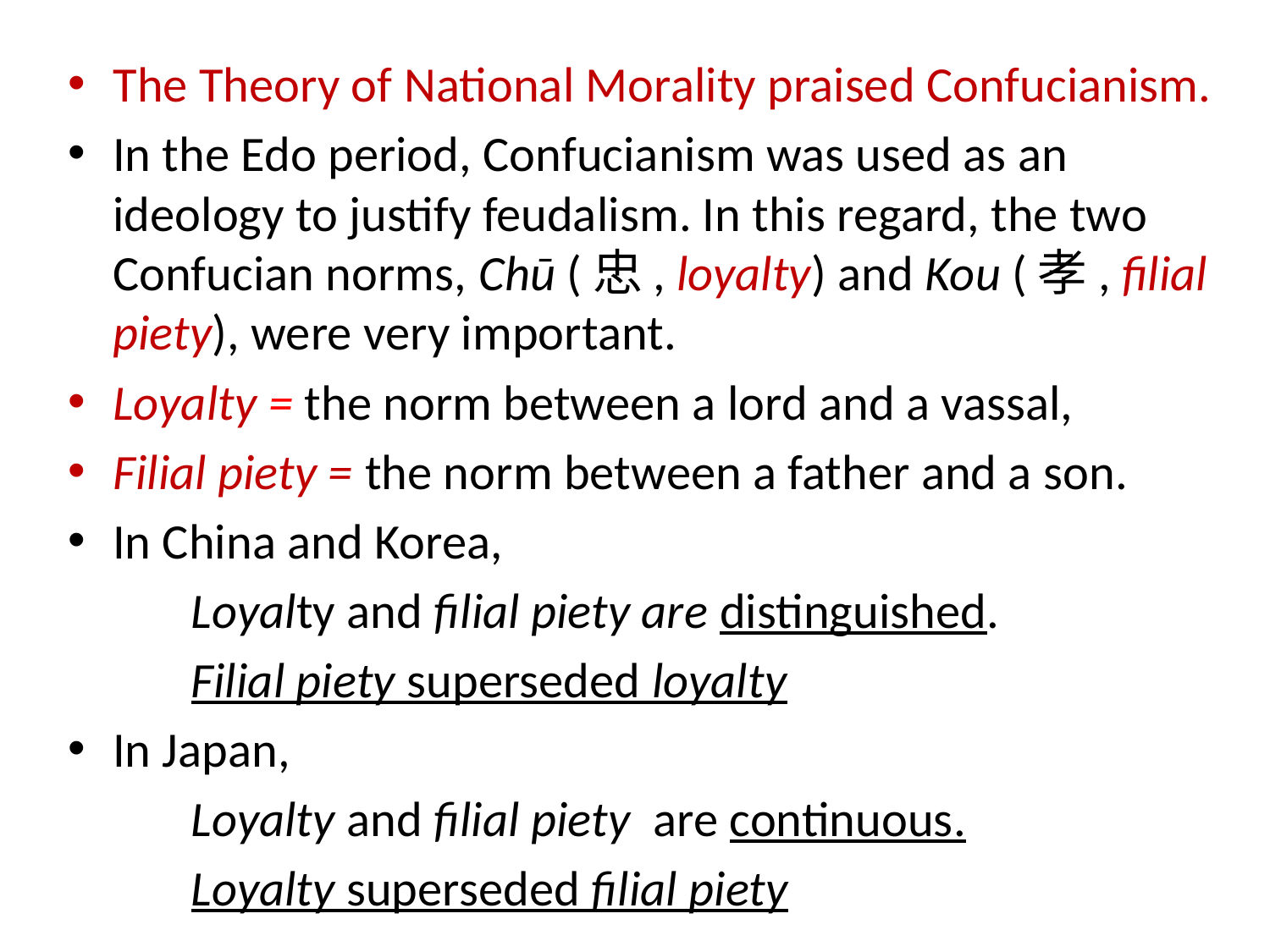

#
The Theory of National Morality praised Confucianism.
In the Edo period, Confucianism was used as an ideology to justify feudalism. In this regard, the two Confucian norms, Chū (忠, loyalty) and Kou (孝, filial piety), were very important.
Loyalty = the norm between a lord and a vassal,
Filial piety = the norm between a father and a son.
In China and Korea,
           Loyalty and filial piety are distinguished.
           Filial piety superseded loyalty
In Japan,
           Loyalty and filial piety  are continuous.
           Loyalty superseded filial piety